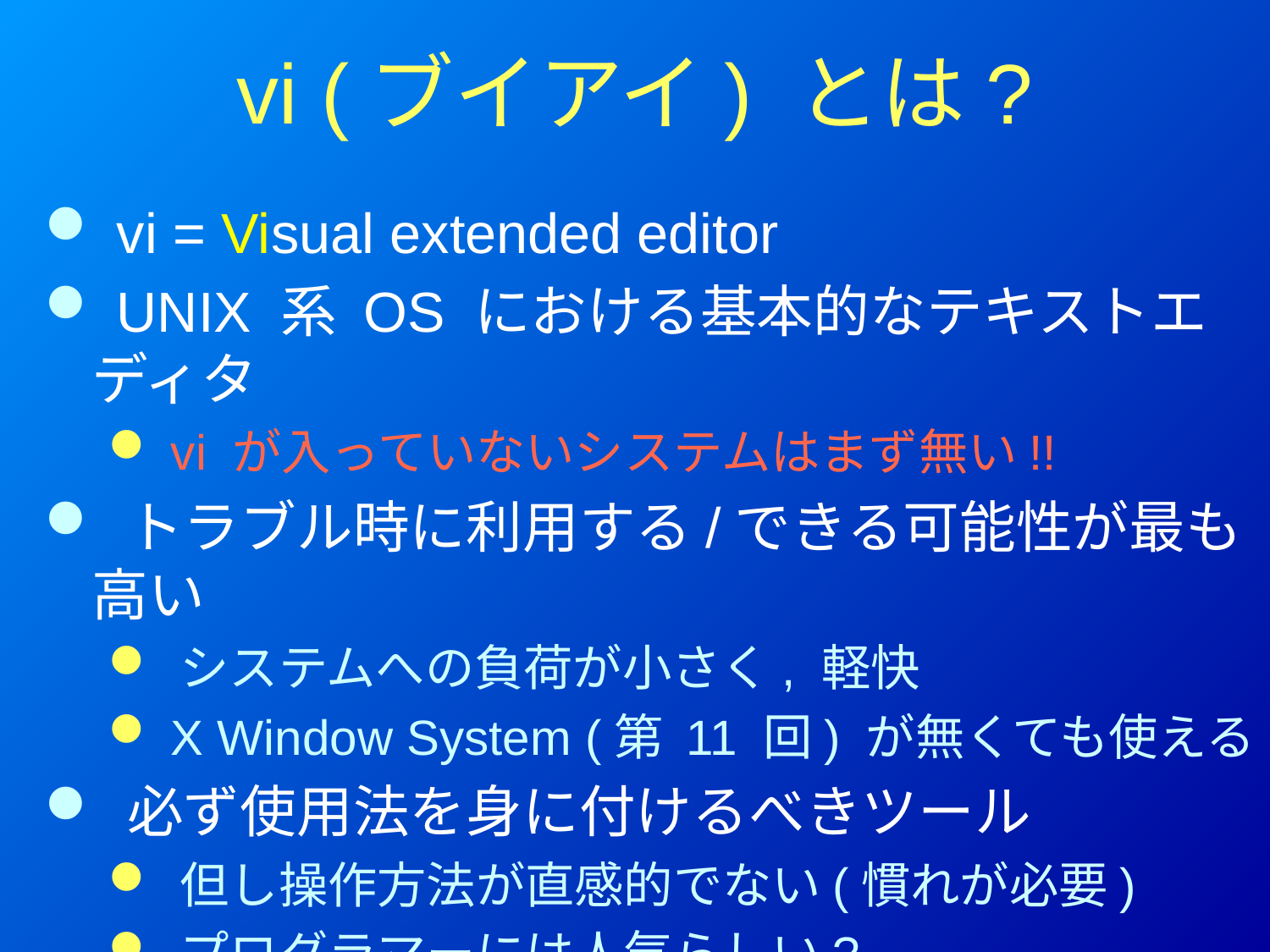

# vi (ブイアイ) とは?
 vi = Visual extended editor
 UNIX 系 OS における基本的なテキストエディタ
 vi が入っていないシステムはまず無い!!
 トラブル時に利用する/できる可能性が最も高い
 システムへの負荷が小さく, 軽快
 X Window System (第 11 回) が無くても使える
 必ず使用法を身に付けるべきツール
 但し操作方法が直感的でない(慣れが必要)
 プログラマーには人気らしい?